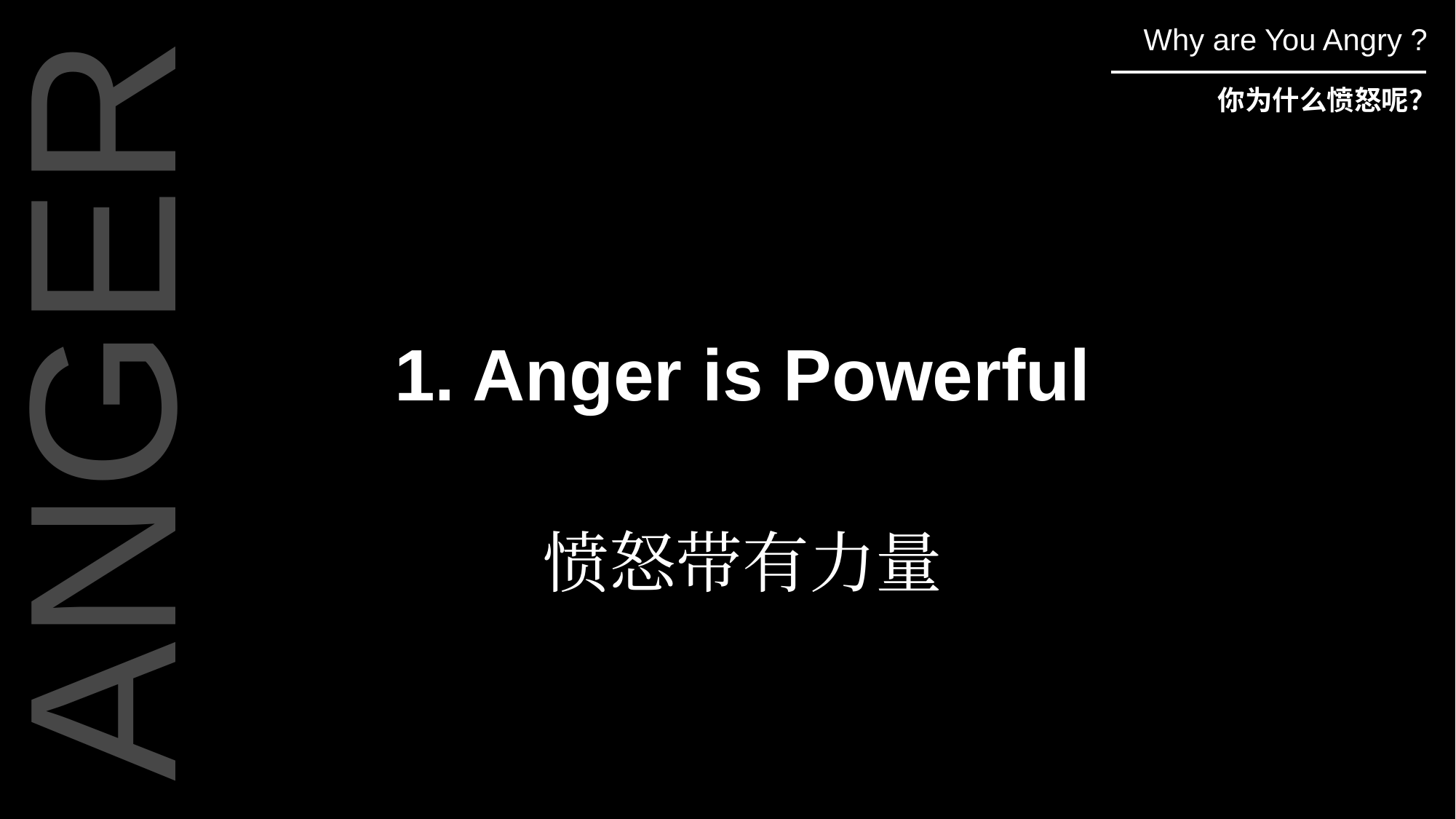

Why are You Angry ?
你为什么愤怒呢？
ANGER
1. Anger is Powerful
愤怒带有力量